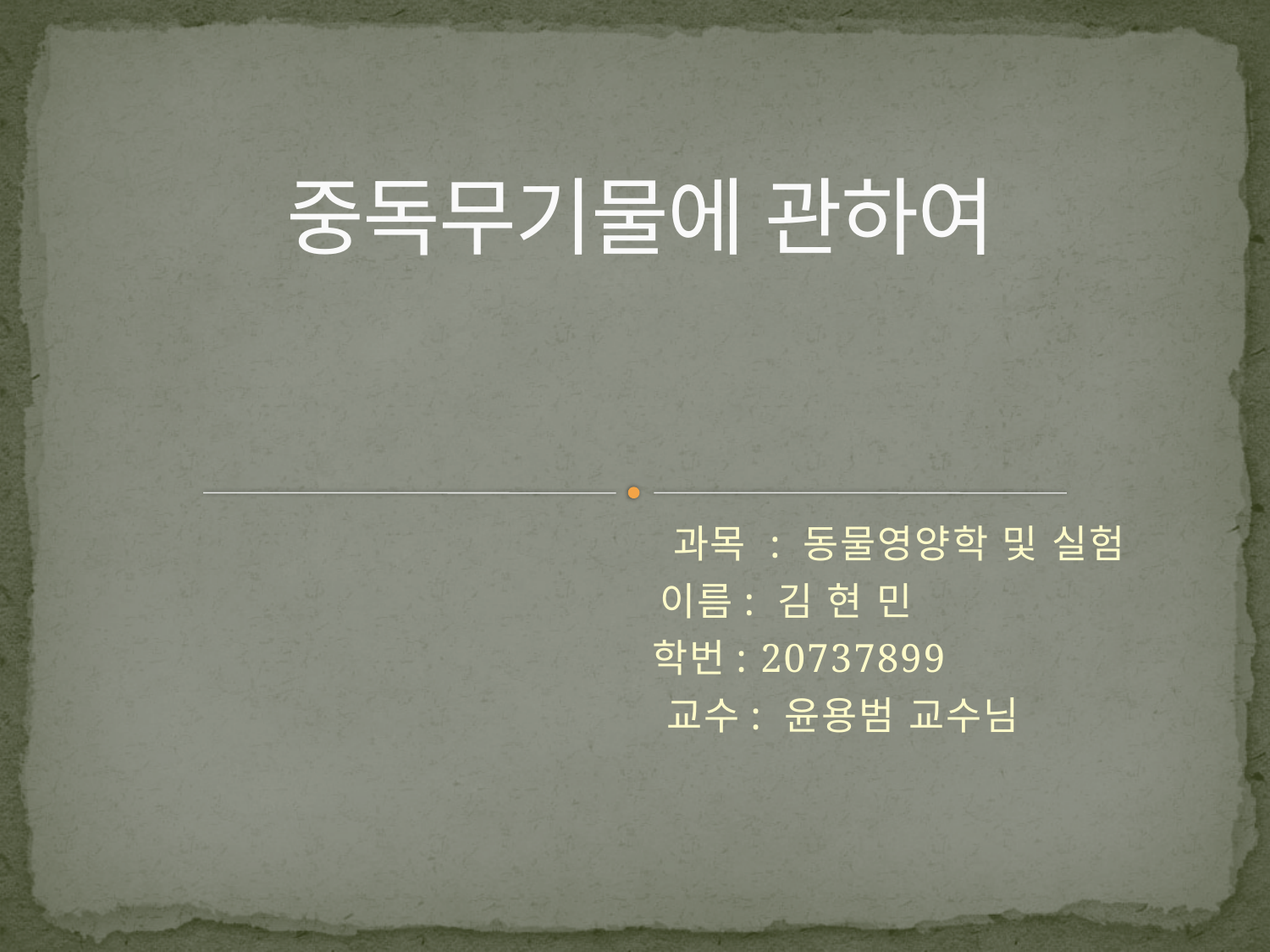

# 중독무기물에 관하여

                                           과목 : 동물영양학 및 실험
                         이름: 김 현 민
                           학번: 20737899
                                  교수: 윤용범 교수님